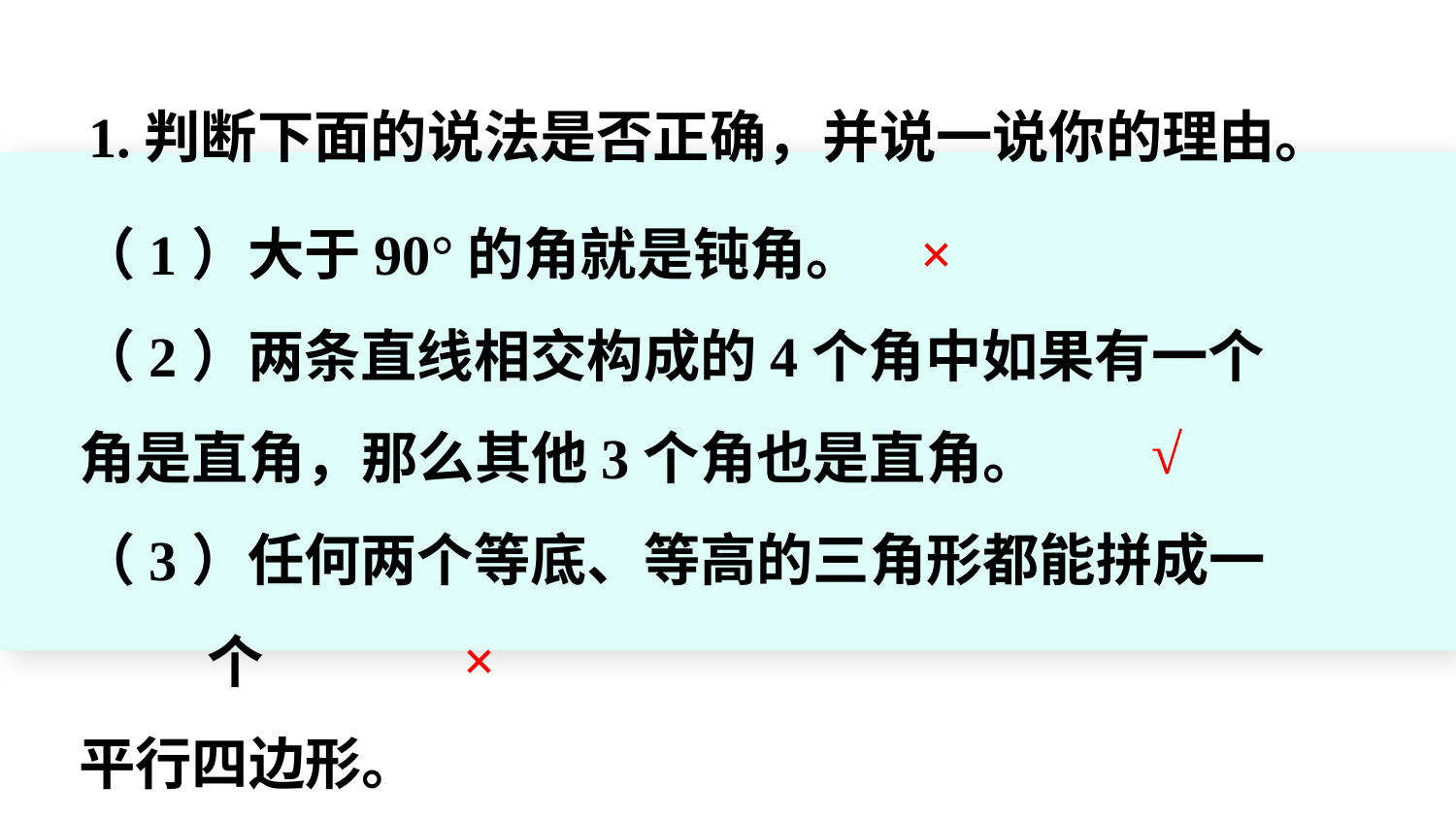

1.判断下面的说法是否正确，并说一说你的理由。
（1）大于90°的角就是钝角。
（2）两条直线相交构成的4个角中如果有一个角是直角，那么其他3个角也是直角。
（3）任何两个等底、等高的三角形都能拼成一个
平行四边形。
×
√
×